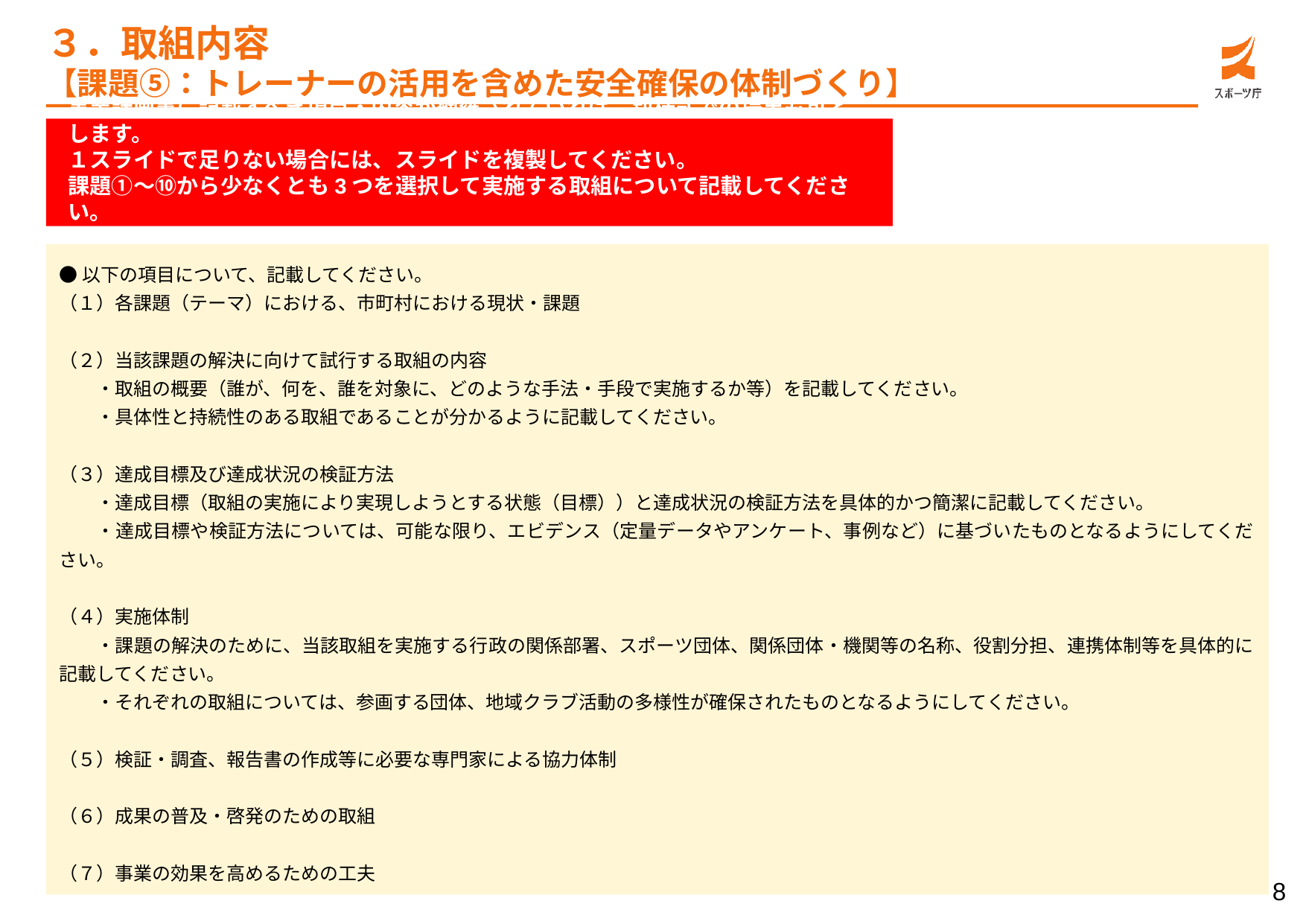

３．取組内容
【課題⑤：トレーナーの活用を含めた安全確保の体制づくり】
事業計画書に記載すべき項目・内容が網羅されていれば、別様式での提出も可とします。
１スライドで足りない場合には、スライドを複製してください。
課題①～⑩から少なくとも3つを選択して実施する取組について記載してください。
選択しない課題のスライドについては削除してください。
●以下の項目について、記載してください。
（１）各課題（テーマ）における、市町村における現状・課題

（２）当該課題の解決に向けて試行する取組の内容
　　・取組の概要（誰が、何を、誰を対象に、どのような手法・手段で実施するか等）を記載してください。
　　・具体性と持続性のある取組であることが分かるように記載してください。

（３）達成目標及び達成状況の検証方法
　　・達成目標（取組の実施により実現しようとする状態（目標））と達成状況の検証方法を具体的かつ簡潔に記載してください。
　　・達成目標や検証方法については、可能な限り、エビデンス（定量データやアンケート、事例など）に基づいたものとなるようにしてください。

（４）実施体制
　　・課題の解決のために、当該取組を実施する行政の関係部署、スポーツ団体、関係団体・機関等の名称、役割分担、連携体制等を具体的に記載してください。
　　・それぞれの取組については、参画する団体、地域クラブ活動の多様性が確保されたものとなるようにしてください。

（５）検証・調査、報告書の作成等に必要な専門家による協力体制

（６）成果の普及・啓発のための取組

（７）事業の効果を高めるための工夫